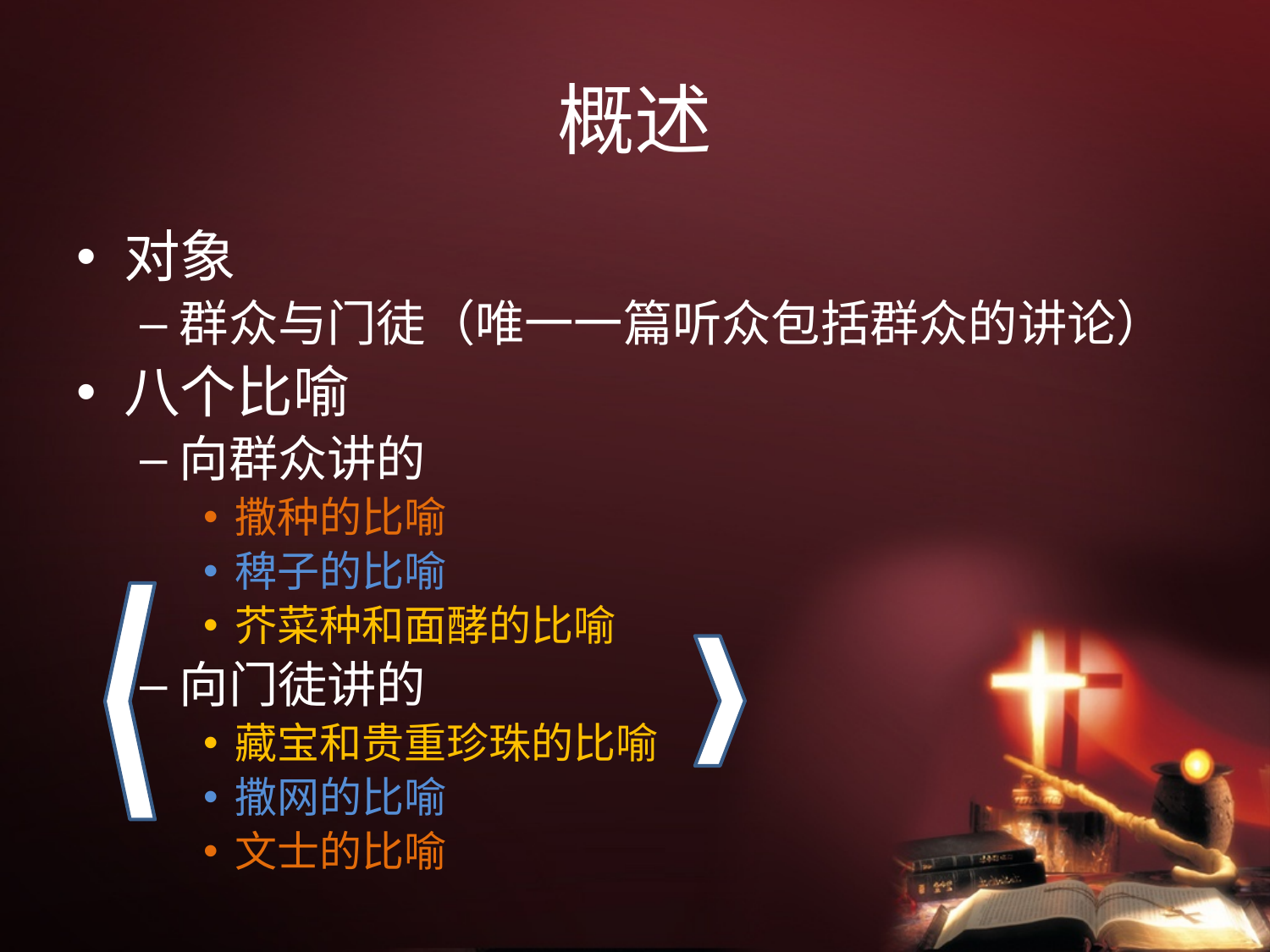

# 概述
对象
群众与门徒（唯一一篇听众包括群众的讲论）
八个比喻
向群众讲的
撒种的比喻
稗子的比喻
芥菜种和面酵的比喻
向门徒讲的
藏宝和贵重珍珠的比喻
撒网的比喻
文士的比喻